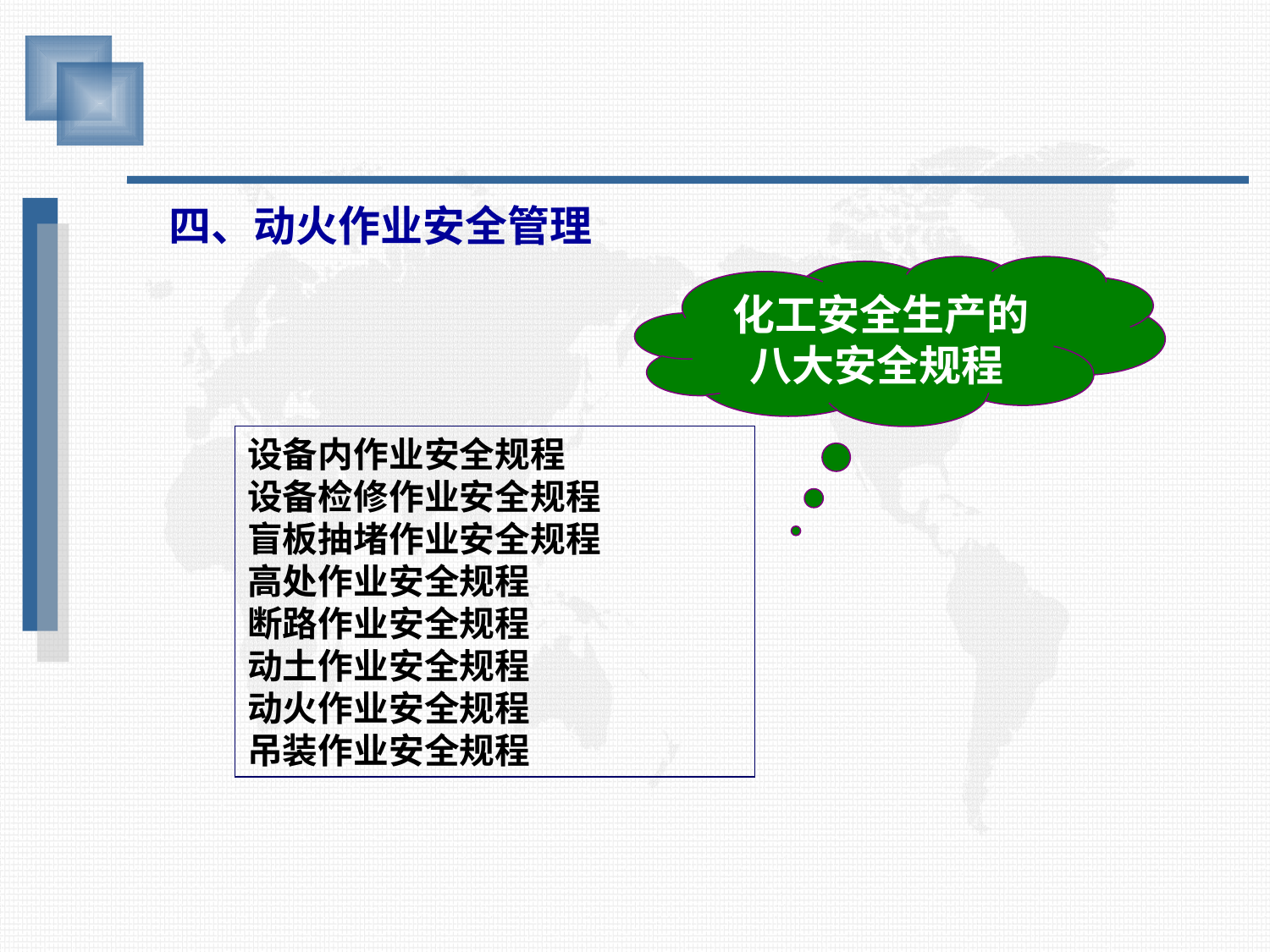

四、动火作业安全管理
化工安全生产的八大安全规程
设备内作业安全规程
设备检修作业安全规程
盲板抽堵作业安全规程
高处作业安全规程
断路作业安全规程
动土作业安全规程
动火作业安全规程
吊装作业安全规程